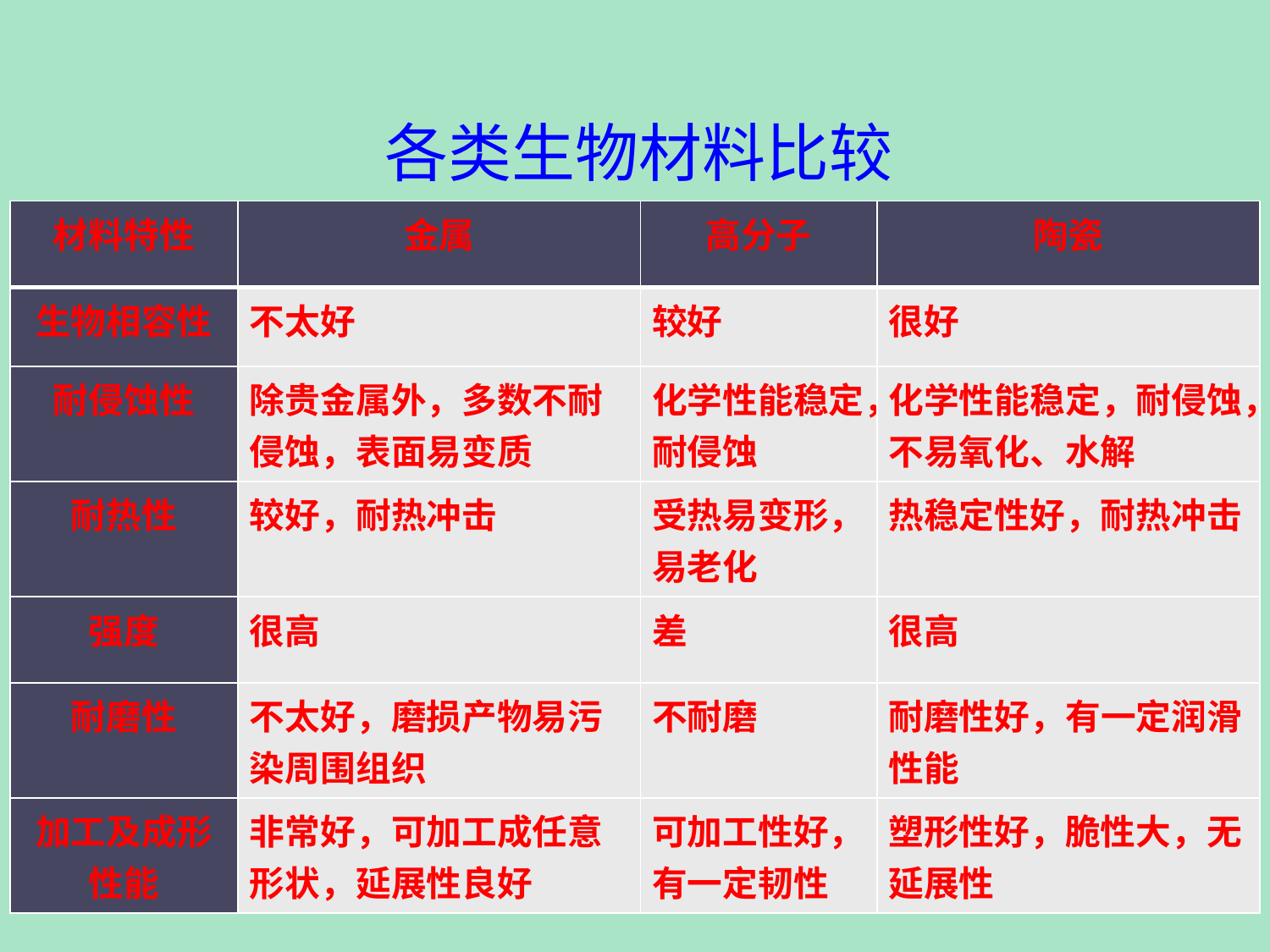

各类生物材料比较
| 材料特性 | 金属 | 高分子 | 陶瓷 |
| --- | --- | --- | --- |
| 生物相容性 | 不太好 | 较好 | 很好 |
| 耐侵蚀性 | 除贵金属外，多数不耐侵蚀，表面易变质 | 化学性能稳定，耐侵蚀 | 化学性能稳定，耐侵蚀，不易氧化、水解 |
| 耐热性 | 较好，耐热冲击 | 受热易变形，易老化 | 热稳定性好，耐热冲击 |
| 强度 | 很高 | 差 | 很高 |
| 耐磨性 | 不太好，磨损产物易污染周围组织 | 不耐磨 | 耐磨性好，有一定润滑性能 |
| 加工及成形性能 | 非常好，可加工成任意形状，延展性良好 | 可加工性好，有一定韧性 | 塑形性好，脆性大，无延展性 |